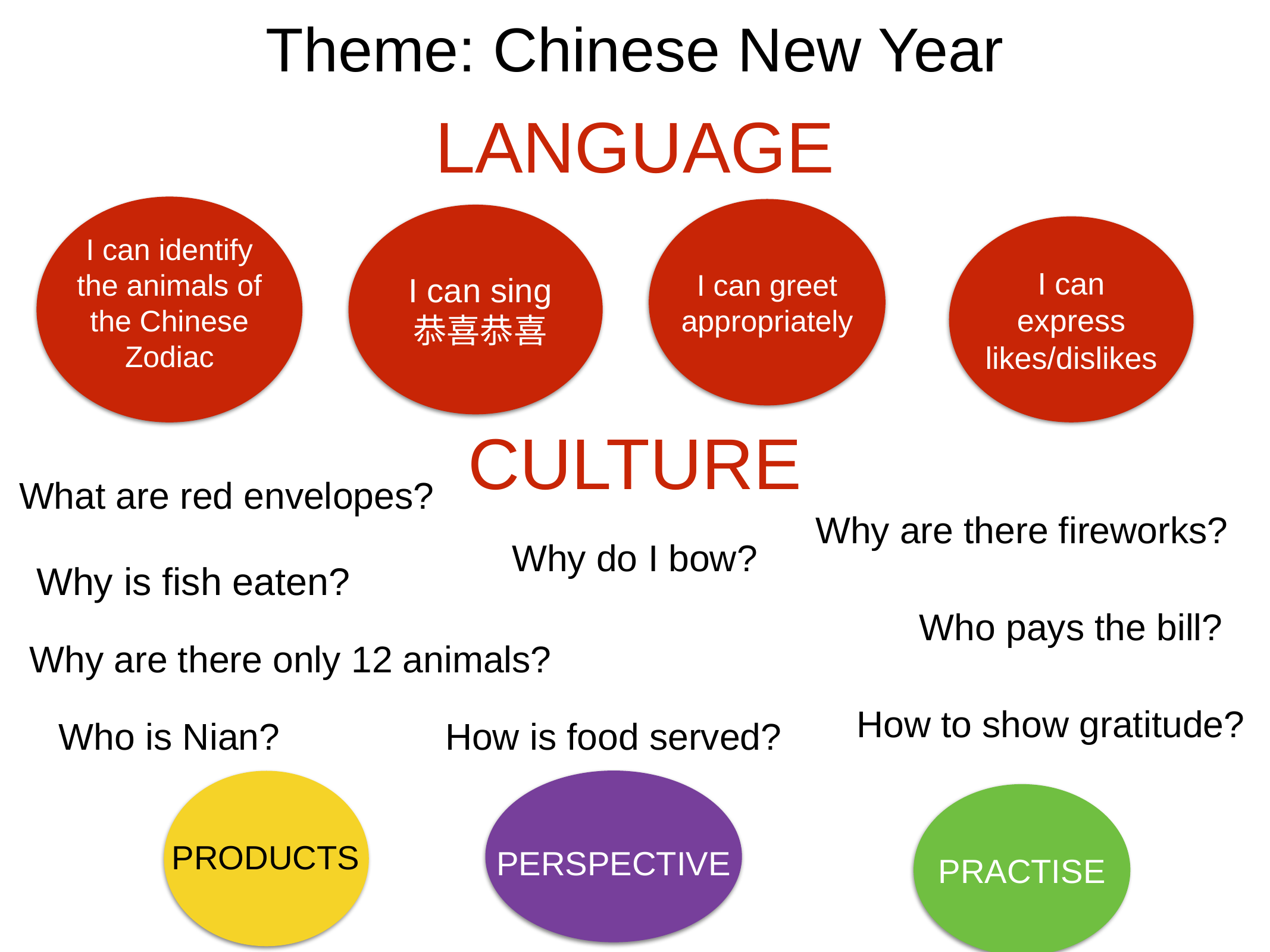

# Theme: Chinese New Year
LANGUAGE

I can identify the animals of the Chinese Zodiac
I can express likes/dislikes
I can sing 恭喜恭喜
I can greet appropriately
CULTURE
What are red envelopes?
Why are there fireworks?
Why do I bow?
Why is fish eaten?
Who pays the bill?
Why are there only 12 animals?
How to show gratitude?
Who is Nian?
How is food served?

PRODUCTS
PERSPECTIVE
PRACTISE